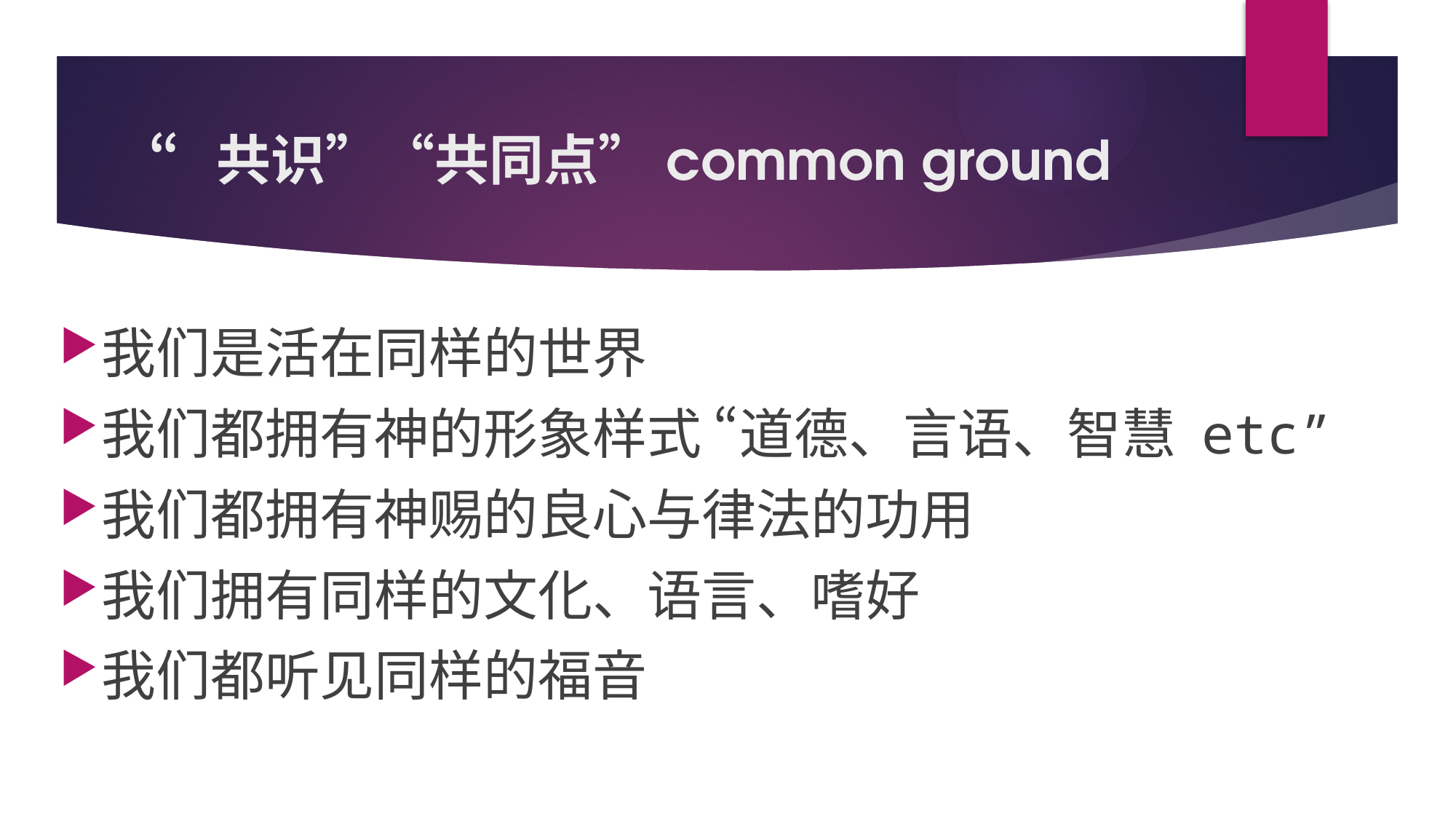

# “共识”“共同点”common ground
我们是活在同样的世界
我们都拥有神的形象样式 “道德、言语、智慧 etc”
我们都拥有神赐的良心与律法的功用
我们拥有同样的文化、语言、嗜好
我们都听见同样的福音